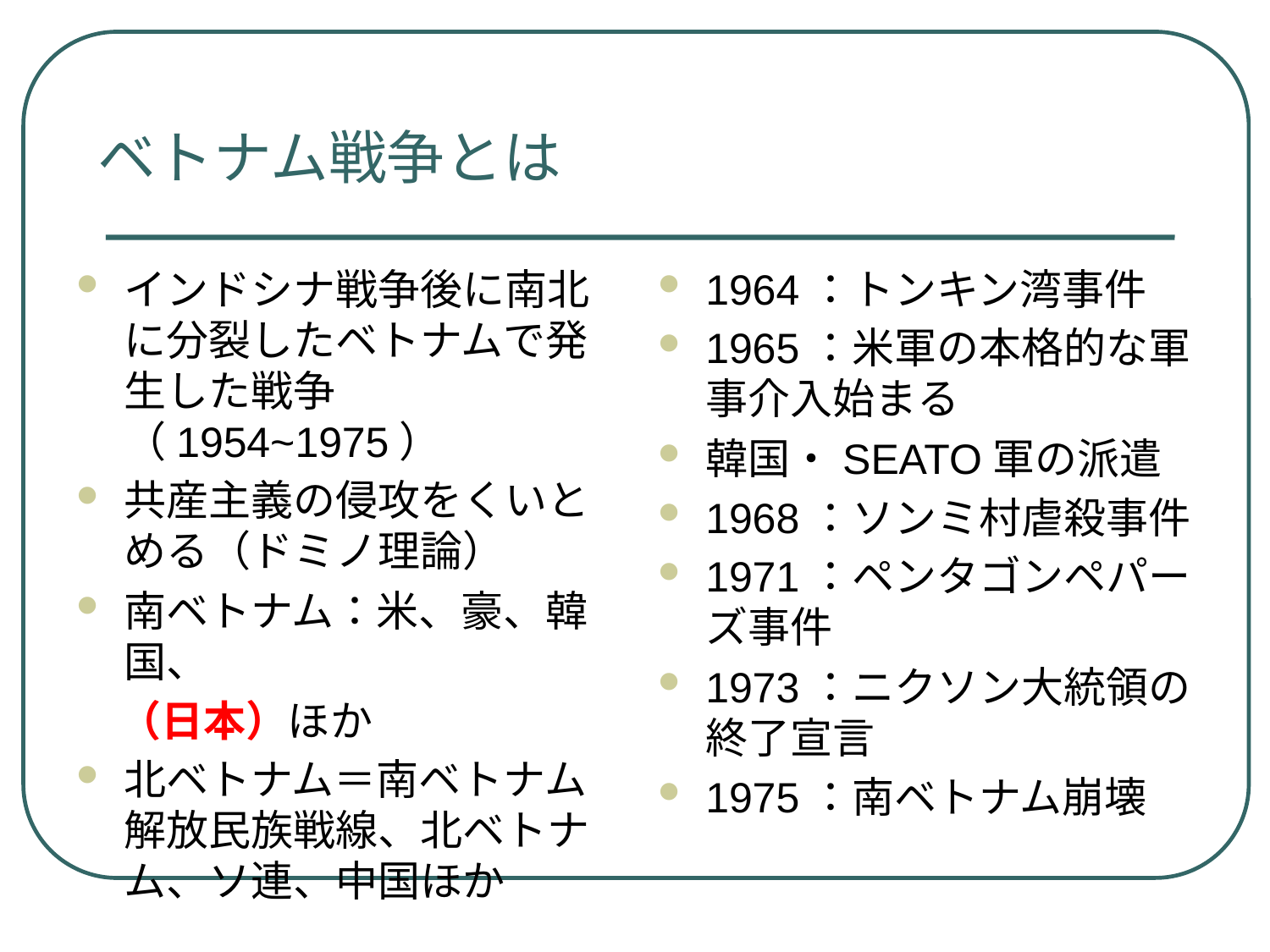

# ベトナム戦争とは
インドシナ戦争後に南北に分裂したベトナムで発生した戦争（1954~1975）
共産主義の侵攻をくいとめる（ドミノ理論）
南ベトナム：米、豪、韓国、
　（日本）ほか
北ベトナム＝南ベトナム解放民族戦線、北ベトナム、ソ連、中国ほか

1964：トンキン湾事件
1965：米軍の本格的な軍事介入始まる
韓国・SEATO軍の派遣
1968：ソンミ村虐殺事件
1971：ペンタゴンペパーズ事件
1973：ニクソン大統領の終了宣言
1975：南ベトナム崩壊